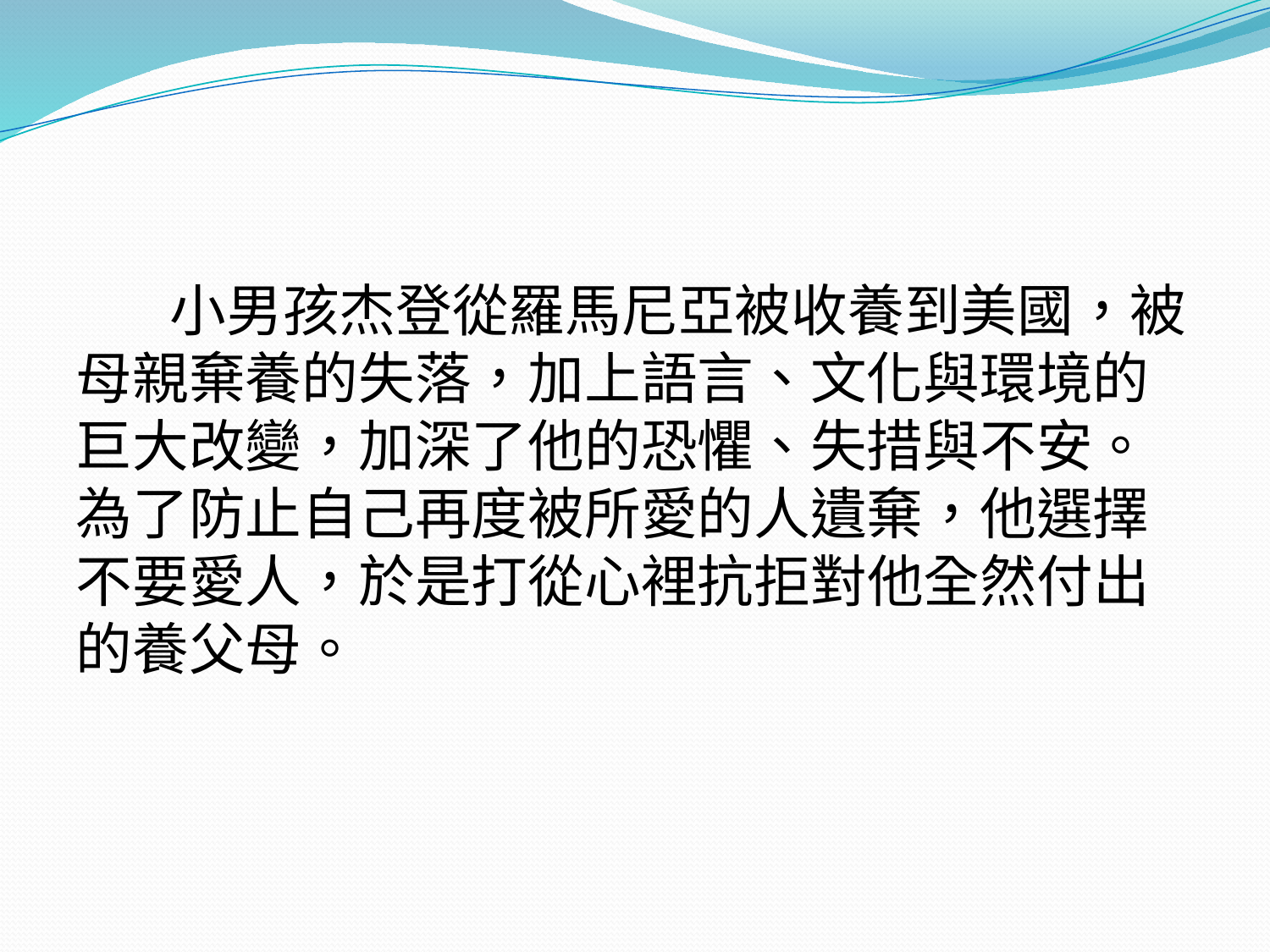

#
        小男孩杰登從羅馬尼亞被收養到美國，被母親棄養的失落，加上語言、文化與環境的巨大改變，加深了他的恐懼、失措與不安。為了防止自己再度被所愛的人遺棄，他選擇不要愛人，於是打從心裡抗拒對他全然付出的養父母。